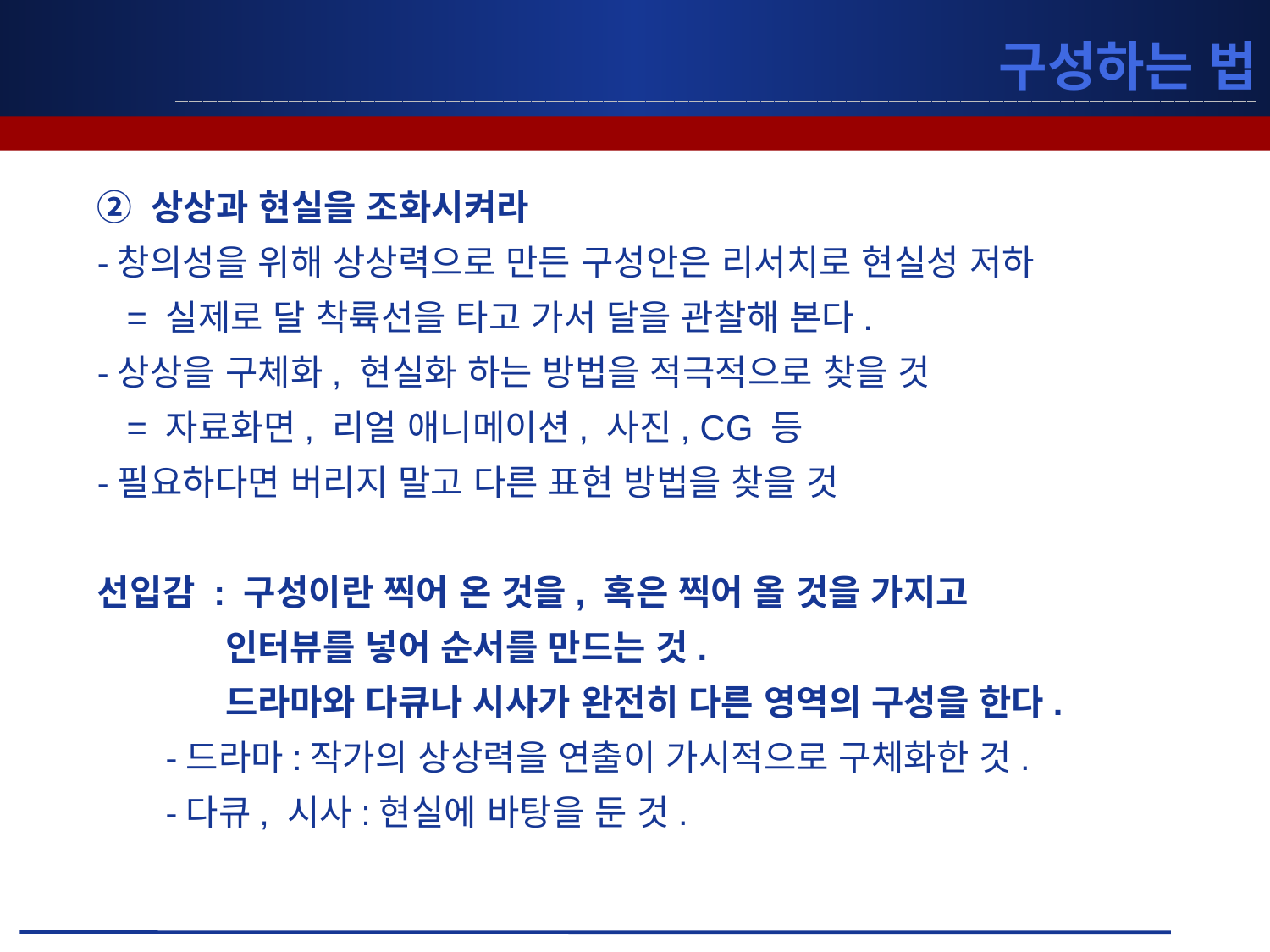

# 구성하는 법
② 상상과 현실을 조화시켜라
-창의성을 위해 상상력으로 만든 구성안은 리서치로 현실성 저하
   = 실제로 달 착륙선을 타고 가서 달을 관찰해 본다.
-상상을 구체화, 현실화 하는 방법을 적극적으로 찾을 것
   = 자료화면, 리얼 애니메이션, 사진, CG 등
-필요하다면 버리지 말고 다른 표현 방법을 찾을 것

선입감 : 구성이란 찍어 온 것을, 혹은 찍어 올 것을 가지고
            인터뷰를 넣어 순서를 만드는 것.
            드라마와 다큐나 시사가 완전히 다른 영역의 구성을 한다.
       -드라마:작가의 상상력을 연출이 가시적으로 구체화한 것.
       -다큐, 시사:현실에 바탕을 둔 것.